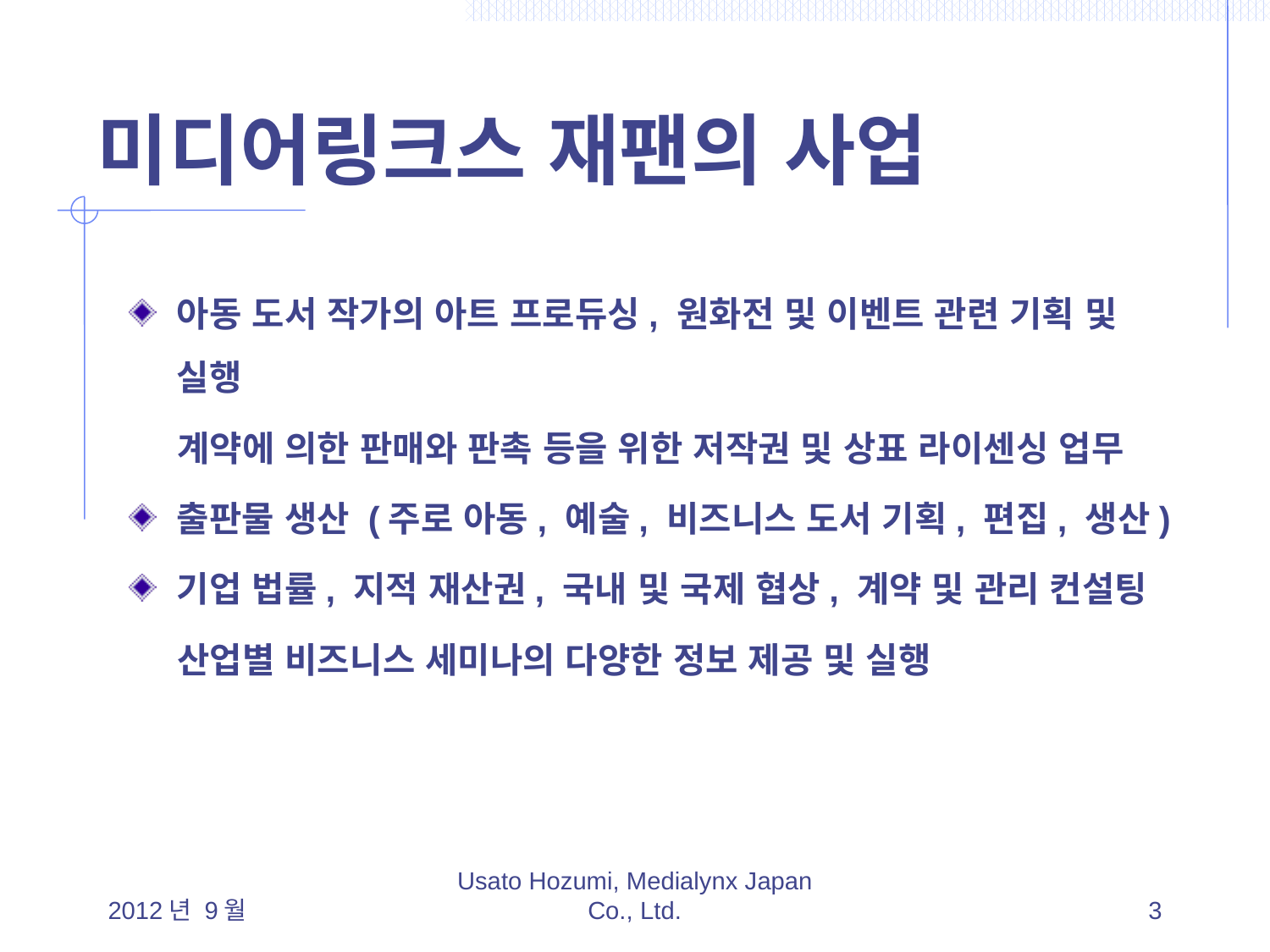

# 미디어링크스 재팬의 사업
아동 도서 작가의 아트 프로듀싱, 원화전 및 이벤트 관련 기획 및 실행
    계약에 의한 판매와 판촉 등을 위한 저작권 및 상표 라이센싱 업무
출판물 생산 (주로 아동, 예술, 비즈니스 도서 기획, 편집, 생산)
기업 법률, 지적 재산권, 국내 및 국제 협상, 계약 및 관리 컨설팅
    산업별 비즈니스 세미나의 다양한 정보 제공 및 실행

2012년 9월
Usato Hozumi, Medialynx Japan Co., Ltd.
3